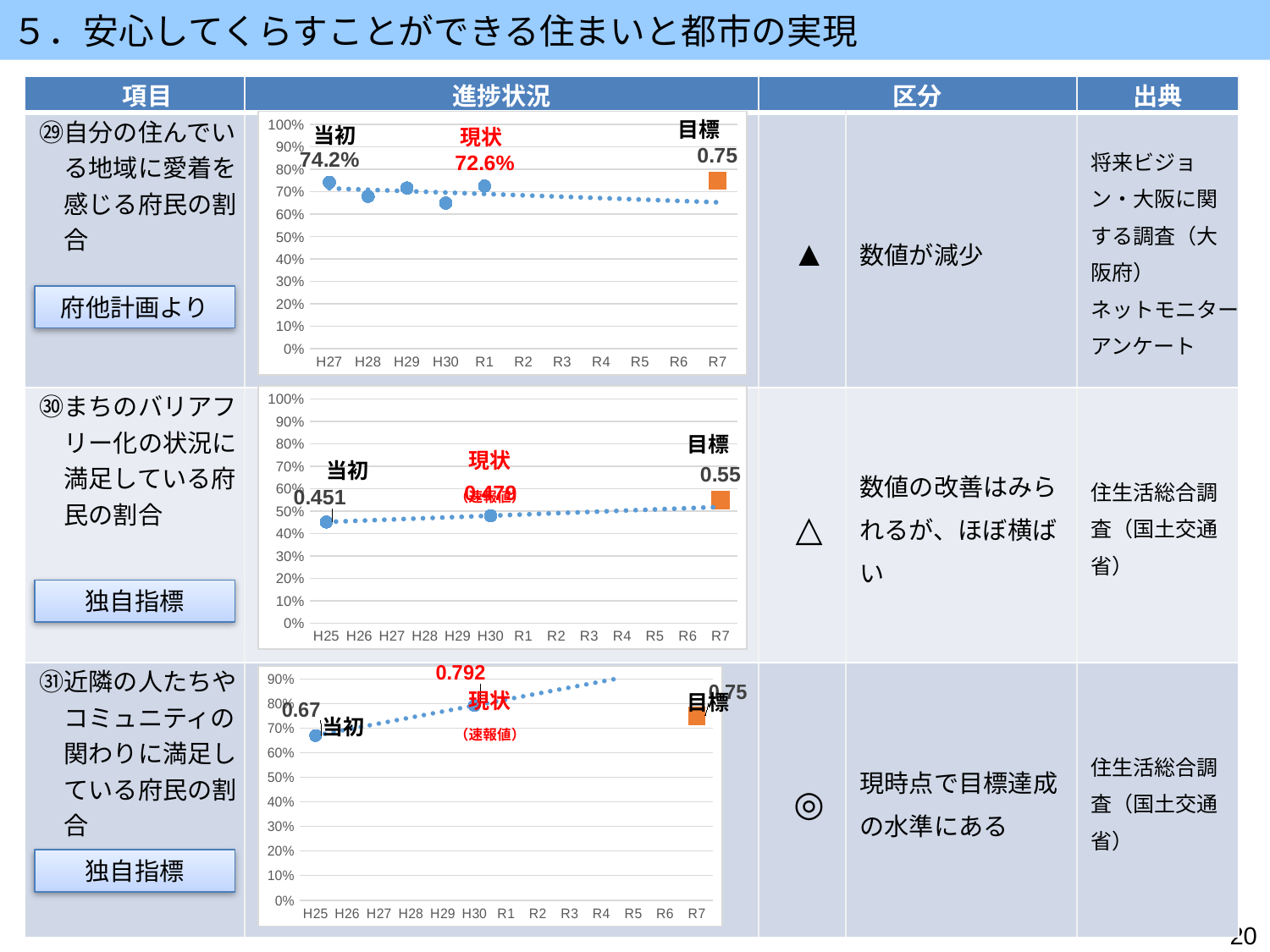

５．安心してくらすことができる住まいと都市の実現
| 項目 | 進捗状況 | 区分 |  | 出典 |
| --- | --- | --- | --- | --- |
| ㉙自分の住んでいる地域に愛着を感じる府民の割合 |  | ▲ | 数値が減少 | 将来ビジョン・大阪に関する調査（大阪府） ネットモニターアンケート |
| ㉚まちのバリアフリー化の状況に満足している府民の割合 |  | △ | 数値の改善はみられるが、ほぼ横ばい | 住生活総合調査（国土交通省） |
| ㉛近隣の人たちやコミュニティの関わりに満足している府民の割合 |  | ◎ | 現時点で目標達成の水準にある | 住生活総合調査（国土交通省） |
目標

### Chart

| Category | 進捗状況 | 目標値 |
|---|---|---|
| H27 | 0.7420000000000001 | None |
| H28 | 0.68 | None |
| H29 | 0.7170000000000001 | None |
| H30 | 0.6500000000000001 | None |
| R1 | 0.7260000000000001 | None |
| R2 | None | None |
| R3 | None | None |
| R4 | None | None |
| R5 | None | None |
| R6 | None | None |
| R7 | None | 0.7500000000000001 |
当初
現状
府他計画より

### Chart

| Category | 進捗状況 | 目標値 |
|---|---|---|
| H25 | 0.451 | None |
| H26 | None | None |
| H27 | None | None |
| H28 | None | None |
| H29 | None | None |
| H30 | 0.47900000000000004 | None |
| R1 | None | None |
| R2 | None | None |
| R3 | None | None |
| R4 | None | None |
| R5 | None | None |
| R6 | None | None |
| R7 | None | 0.55 |
目標
現状
当初
（速報値）
独自指標

### Chart

| Category | 進捗状況 | 目標値 |
|---|---|---|
| H25 | 0.6700000000000002 | None |
| H26 | None | None |
| H27 | None | None |
| H28 | None | None |
| H29 | None | None |
| H30 | 0.792 | None |
| R1 | None | None |
| R2 | None | None |
| R3 | None | None |
| R4 | None | None |
| R5 | None | None |
| R6 | None | None |
| R7 | None | 0.7500000000000001 |
現状
目標
当初
（速報値）
独自指標
20